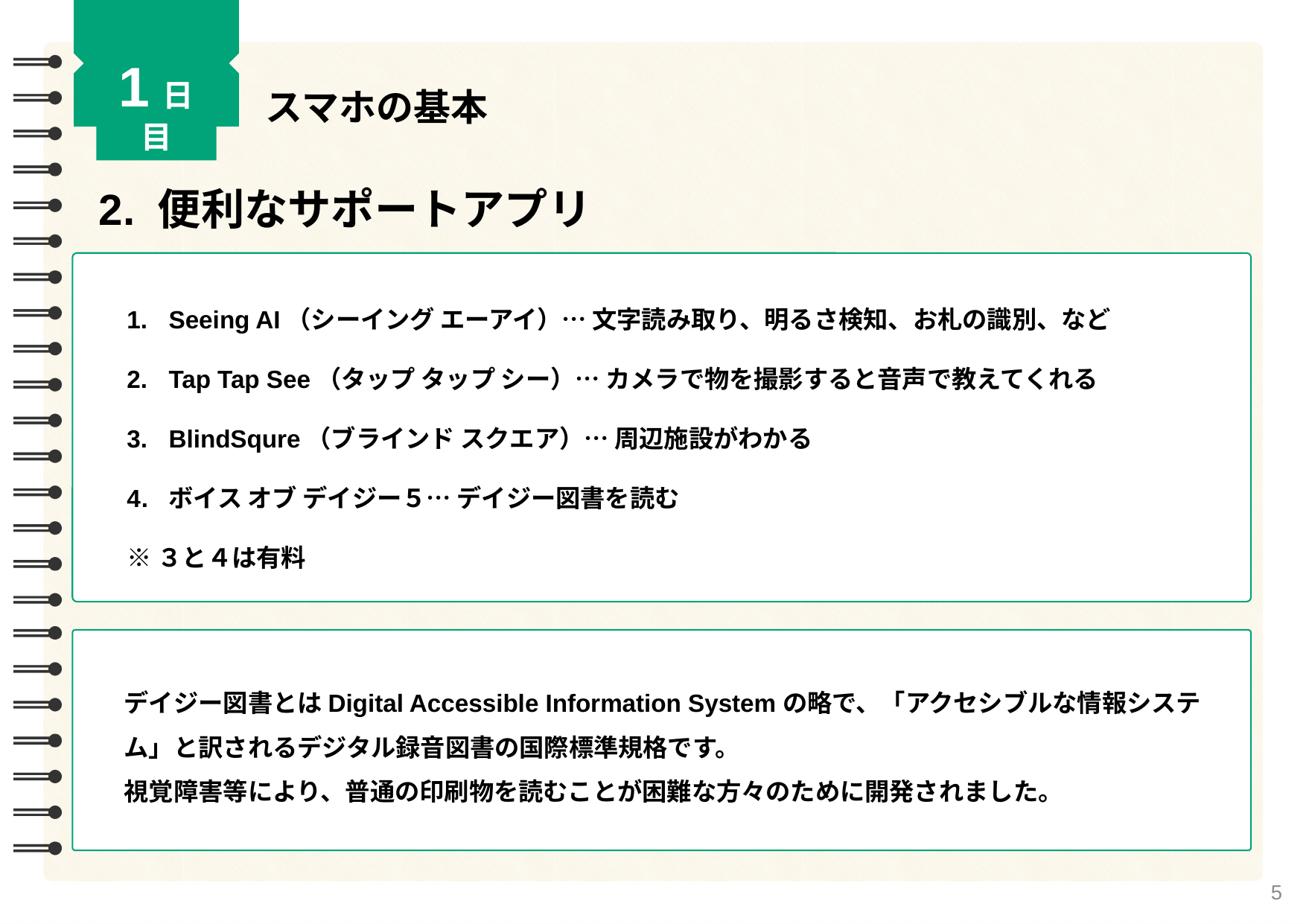

1日目
スマホの基本
2. 便利なサポートアプリ

Seeing AI（シーイング エーアイ）… 文字読み取り、明るさ検知、お札の識別、など

Tap Tap See（タップ タップ シー）… カメラで物を撮影すると音声で教えてくれる

BlindSqure（ブラインド スクエア）… 周辺施設がわかる

ボイス オブ デイジー５… デイジー図書を読む

※３と４は有料

デイジー図書とはDigital Accessible Information Systemの略で、「アクセシブルな情報システム」と訳されるデジタル録音図書の国際標準規格です。
視覚障害等により、普通の印刷物を読むことが困難な方々のために開発されました。
5